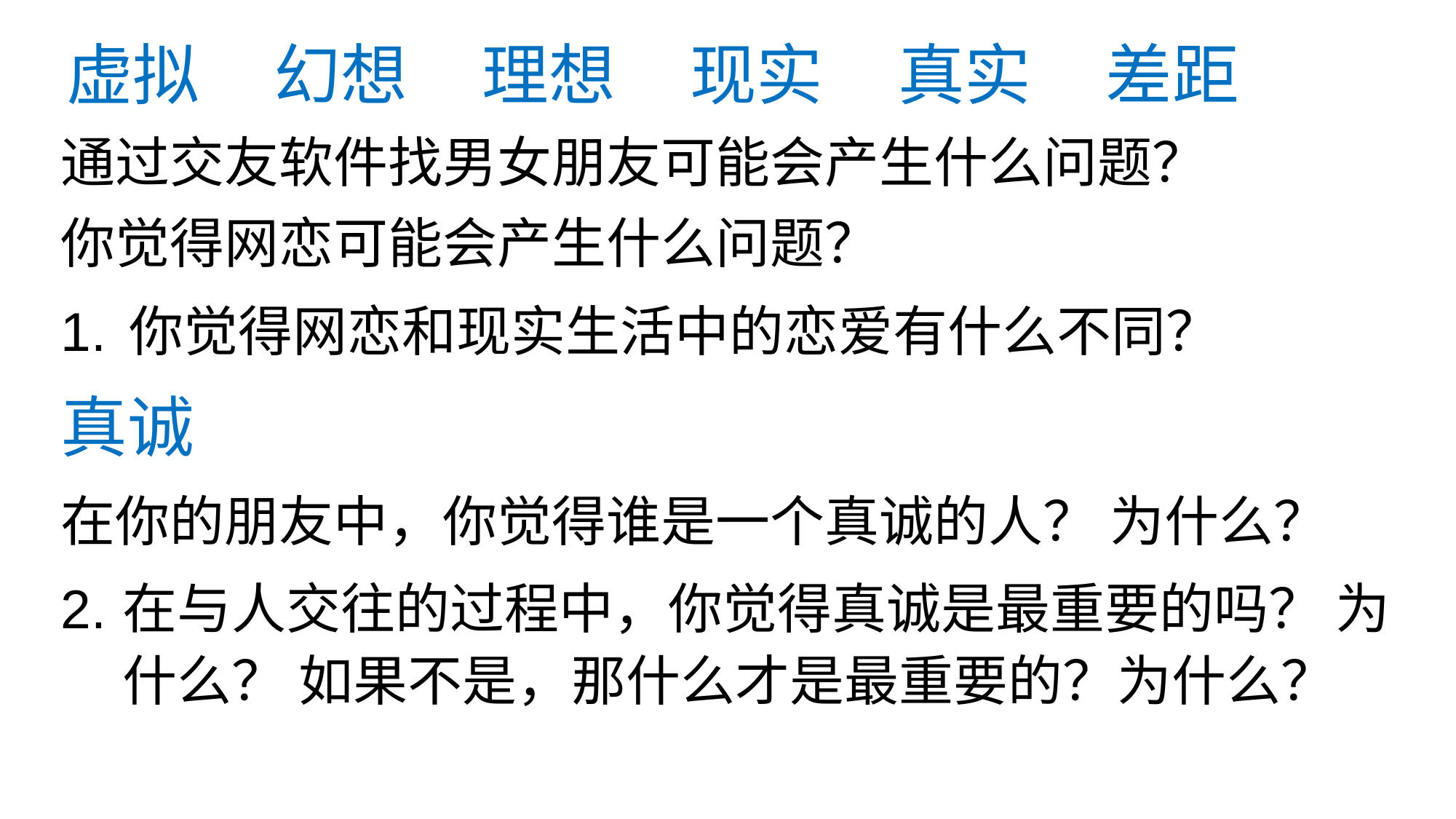

# 虚拟     幻想     理想     现实     真实     差距
通过交友软件找男女朋友可能会产生什么问题？
你觉得网恋可能会产生什么问题？
你觉得网恋和现实生活中的恋爱有什么不同？
真诚
在你的朋友中，你觉得谁是一个真诚的人？ 为什么？
在与人交往的过程中，你觉得真诚是最重要的吗？ 为什么？ 如果不是，那什么才是最重要的？为什么？